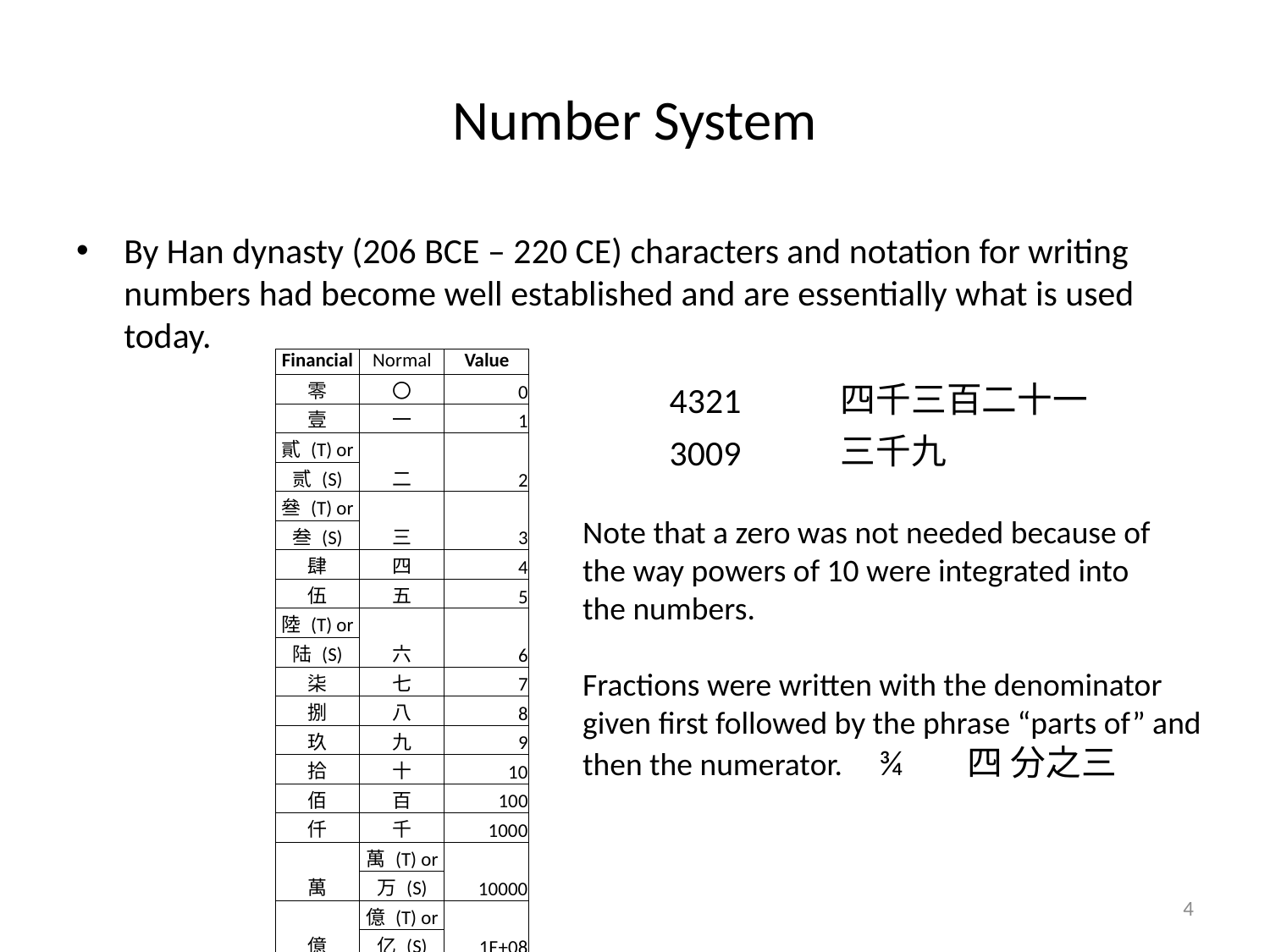

# Number System
By Han dynasty (206 BCE – 220 CE) characters and notation for writing numbers had become well established and are essentially what is used today.
| Financial | Normal | Value |
| --- | --- | --- |
| 零 | 〇 | 0 |
| 壹 | 一 | 1 |
| 貳 (T) or | 二 | 2 |
| 贰 (S) |  |  |
| 叄 (T) or | 三 | 3 |
| 叁 (S) |  |  |
| 肆 | 四 | 4 |
| 伍 | 五 | 5 |
| 陸 (T) or | 六 | 6 |
| 陆 (S) |  |  |
| 柒 | 七 | 7 |
| 捌 | 八 | 8 |
| 玖 | 九 | 9 |
| 拾 | 十 | 10 |
| 佰 | 百 | 100 |
| 仟 | 千 | 1000 |
| 萬 | 萬 (T) or | 10000 |
|  | 万 (S) |  |
| 億 | 億 (T) or | 1E+08 |
|  | 亿 (S) |  |
| 4321 |  | 四千三百二十一 |  |  |
| --- | --- | --- | --- | --- |
| 3009 |  | 三千九 |  |  |
|  |  |  |  |  |
Note that a zero was not needed because of
the way powers of 10 were integrated into
the numbers.

Fractions were written with the denominator
given first followed by the phrase “parts of” and
then the numerator.     ¾       四 分之三

4